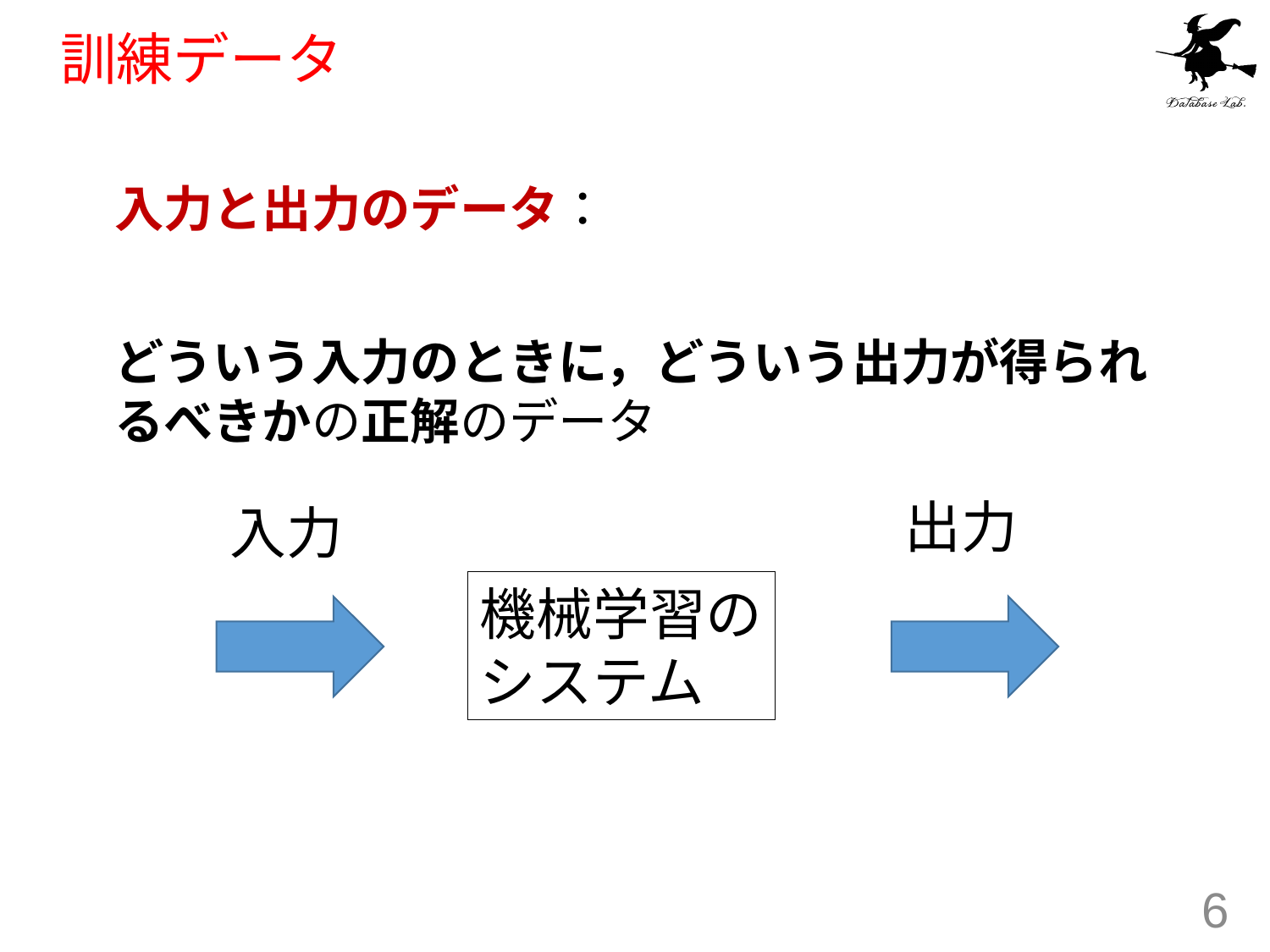

# 訓練データ
入力と出力のデータ：

どういう入力のときに，どういう出力が得られるべきかの正解のデータ
出力
入力
機械学習の
システム

6